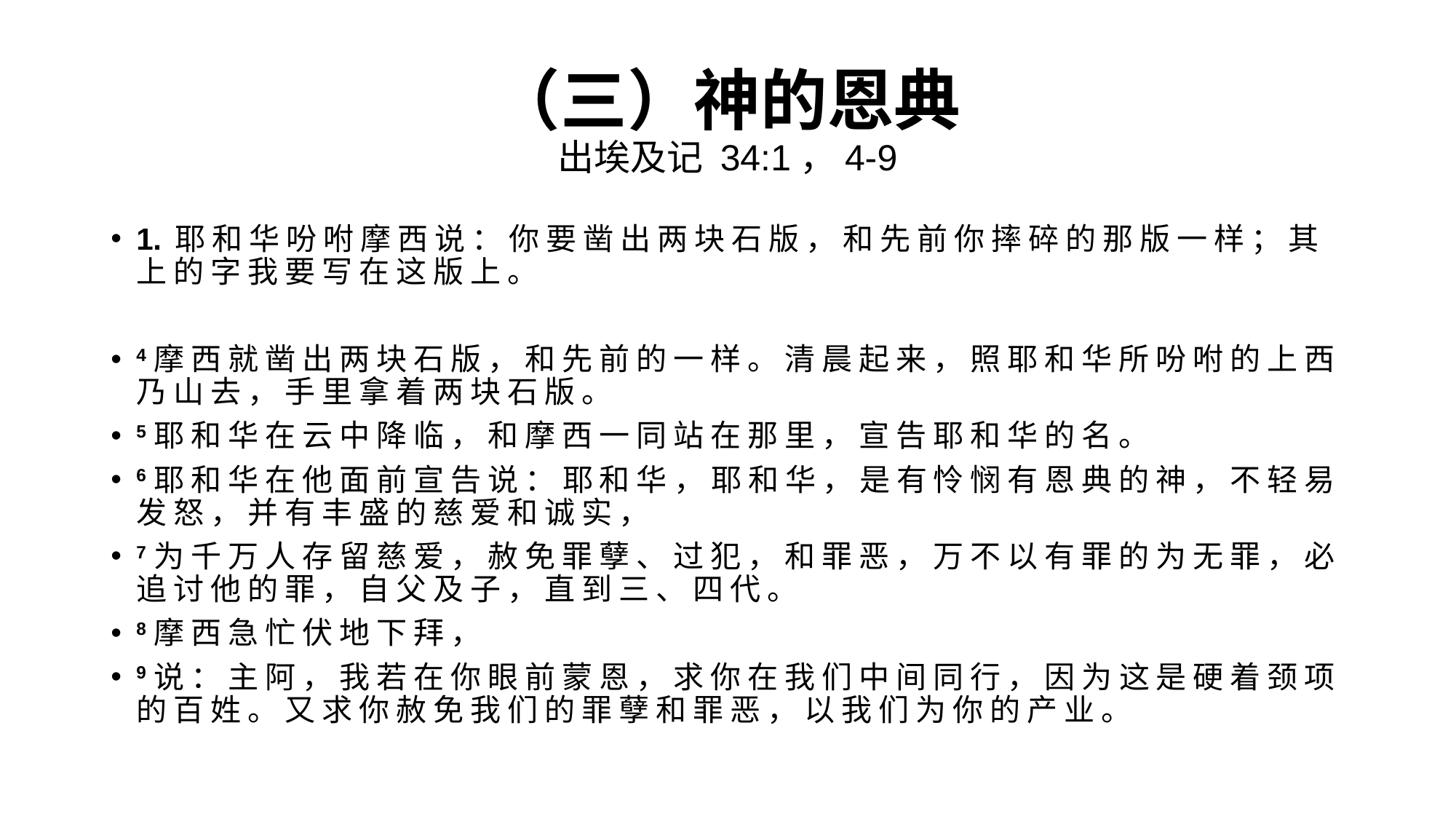

# （三）神的恩典 出埃及记 34:1，4-9
1. 耶 和 华 吩 咐 摩 西 说 ： 你 要 凿 出 两 块 石 版 ， 和 先 前 你 摔 碎 的 那 版 一 样 ； 其 上 的 字 我 要 写 在 这 版 上 。

4 摩 西 就 凿 出 两 块 石 版 ， 和 先 前 的 一 样 。 清 晨 起 来 ， 照 耶 和 华 所 吩 咐 的 上 西 乃 山 去 ， 手 里 拿 着 两 块 石 版 。
5 耶 和 华 在 云 中 降 临 ， 和 摩 西 一 同 站 在 那 里 ， 宣 告 耶 和 华 的 名 。
6 耶 和 华 在 他 面 前 宣 告 说 ： 耶 和 华 ， 耶 和 华 ， 是 有 怜 悯 有 恩 典 的 神 ， 不 轻 易 发 怒 ， 并 有 丰 盛 的 慈 爱 和 诚 实 ，
7 为 千 万 人 存 留 慈 爱 ， 赦 免 罪 孽 、 过 犯 ， 和 罪 恶 ， 万 不 以 有 罪 的 为 无 罪 ， 必 追 讨 他 的 罪 ， 自 父 及 子 ， 直 到 三 、 四 代 。
8 摩 西 急 忙 伏 地 下 拜 ，
9 说 ： 主 阿 ， 我 若 在 你 眼 前 蒙 恩 ， 求 你 在 我 们 中 间 同 行 ， 因 为 这 是 硬 着 颈 项 的 百 姓 。 又 求 你 赦 免 我 们 的 罪 孽 和 罪 恶 ， 以 我 们 为 你 的 产 业 。